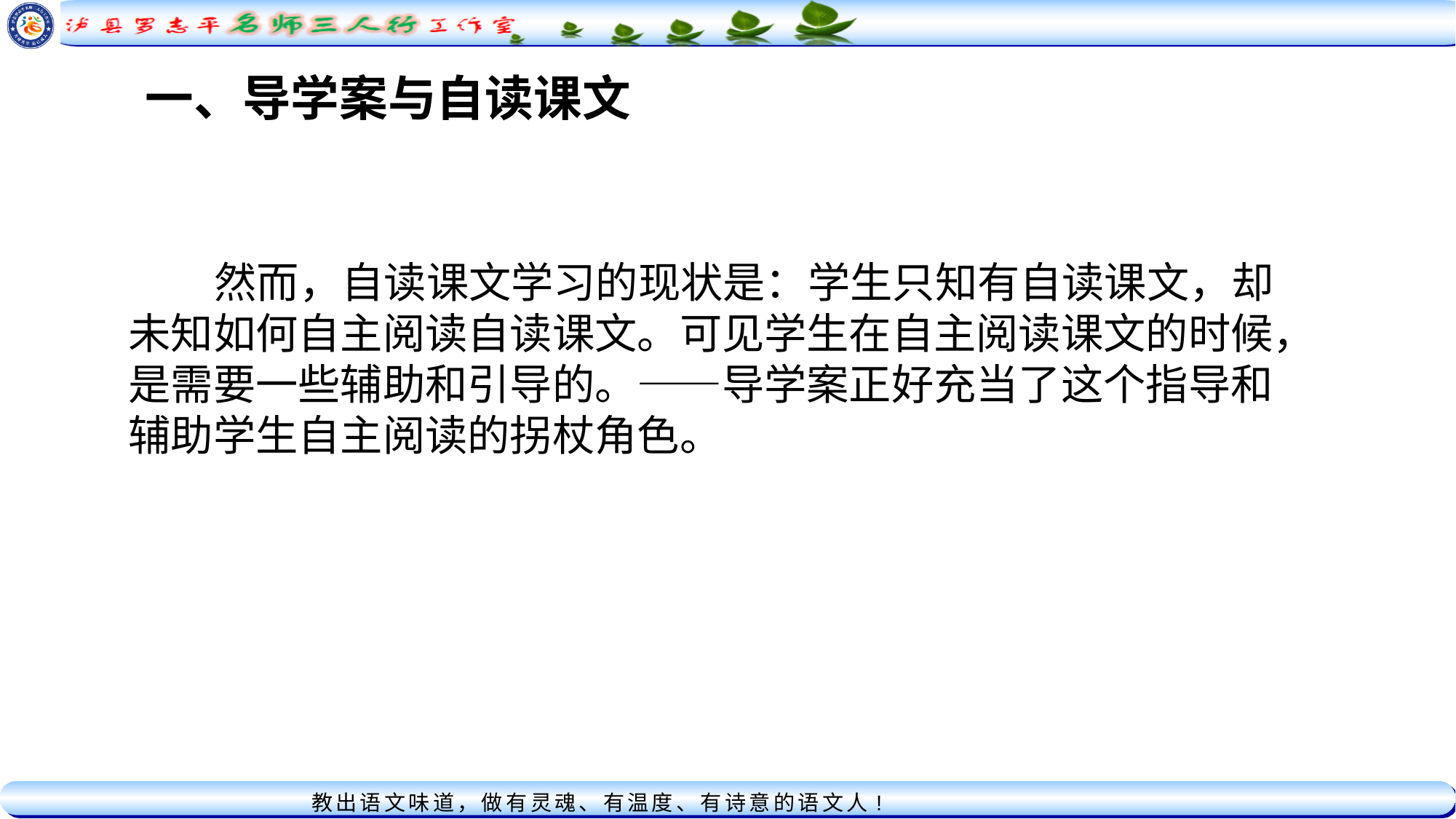

一、导学案与自读课文

        然而，自读课文学习的现状是：学生只知有自读课文，却未知如何自主阅读自读课文。可见学生在自主阅读课文的时候，是需要一些辅助和引导的。——导学案正好充当了这个指导和辅助学生自主阅读的拐杖角色。